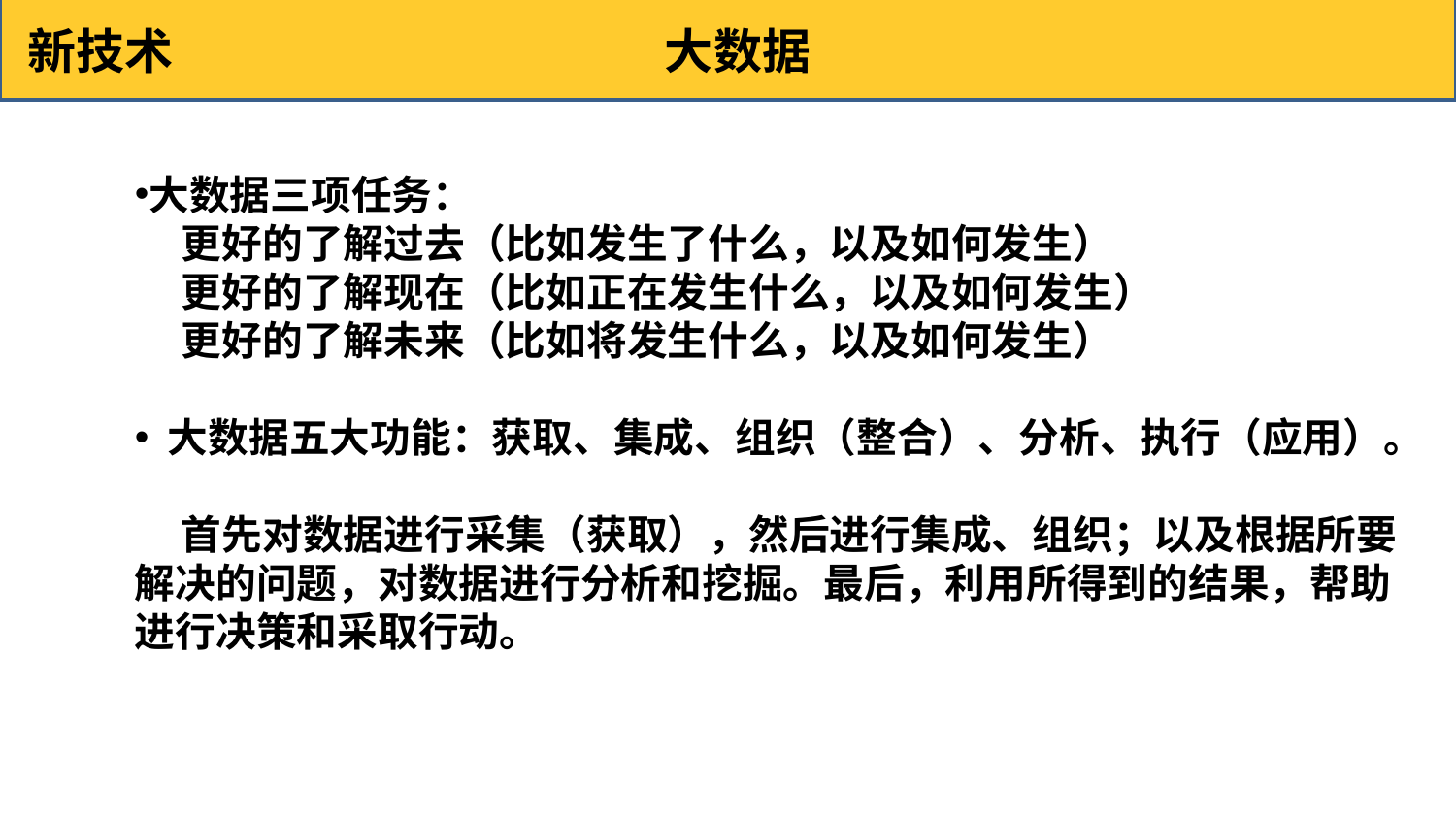

新技术                                             大数据

大数据三项任务：
    更好的了解过去（比如发生了什么，以及如何发生）
    更好的了解现在（比如正在发生什么，以及如何发生）
    更好的了解未来（比如将发生什么，以及如何发生）

 大数据五大功能：获取、集成、组织（整合）、分析、执行（应用）。

    首先对数据进行采集（获取），然后进行集成、组织；以及根据所要解决的问题，对数据进行分析和挖掘。最后，利用所得到的结果，帮助进行决策和采取行动。

30